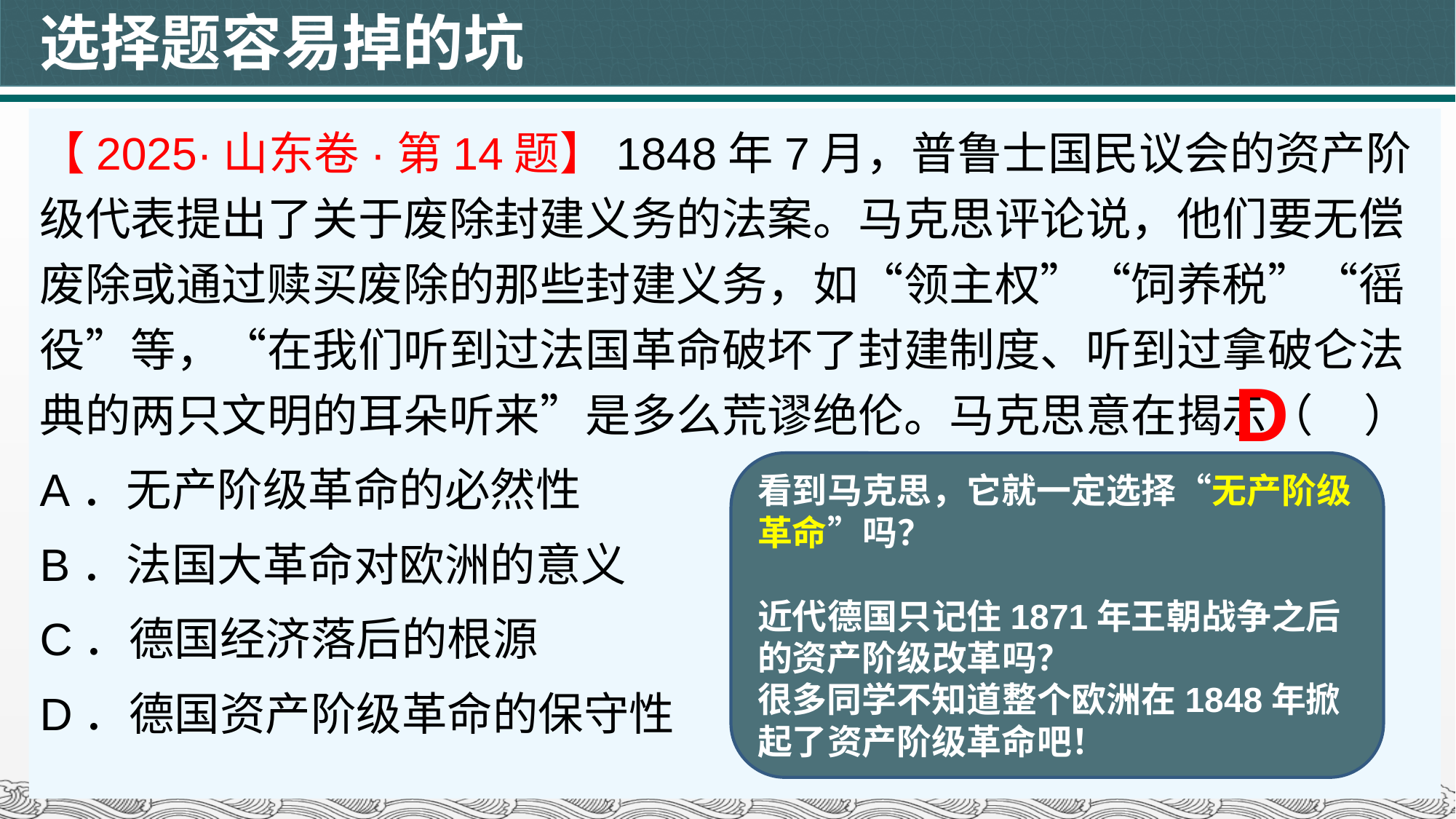

# 选择题容易掉的坑
【2025·山东卷·第14题】1848年7月，普鲁士国民议会的资产阶级代表提出了关于废除封建义务的法案。马克思评论说，他们要无偿废除或通过赎买废除的那些封建义务，如“领主权”“饲养税”“徭役”等，“在我们听到过法国革命破坏了封建制度、听到过拿破仑法典的两只文明的耳朵听来”是多么荒谬绝伦。马克思意在揭示（     ）
A．无产阶级革命的必然性
B．法国大革命对欧洲的意义
C．德国经济落后的根源
D．德国资产阶级革命的保守性
D
看到马克思，它就一定选择“无产阶级革命”吗？

近代德国只记住1871年王朝战争之后的资产阶级改革吗？
很多同学不知道整个欧洲在1848年掀起了资产阶级革命吧！